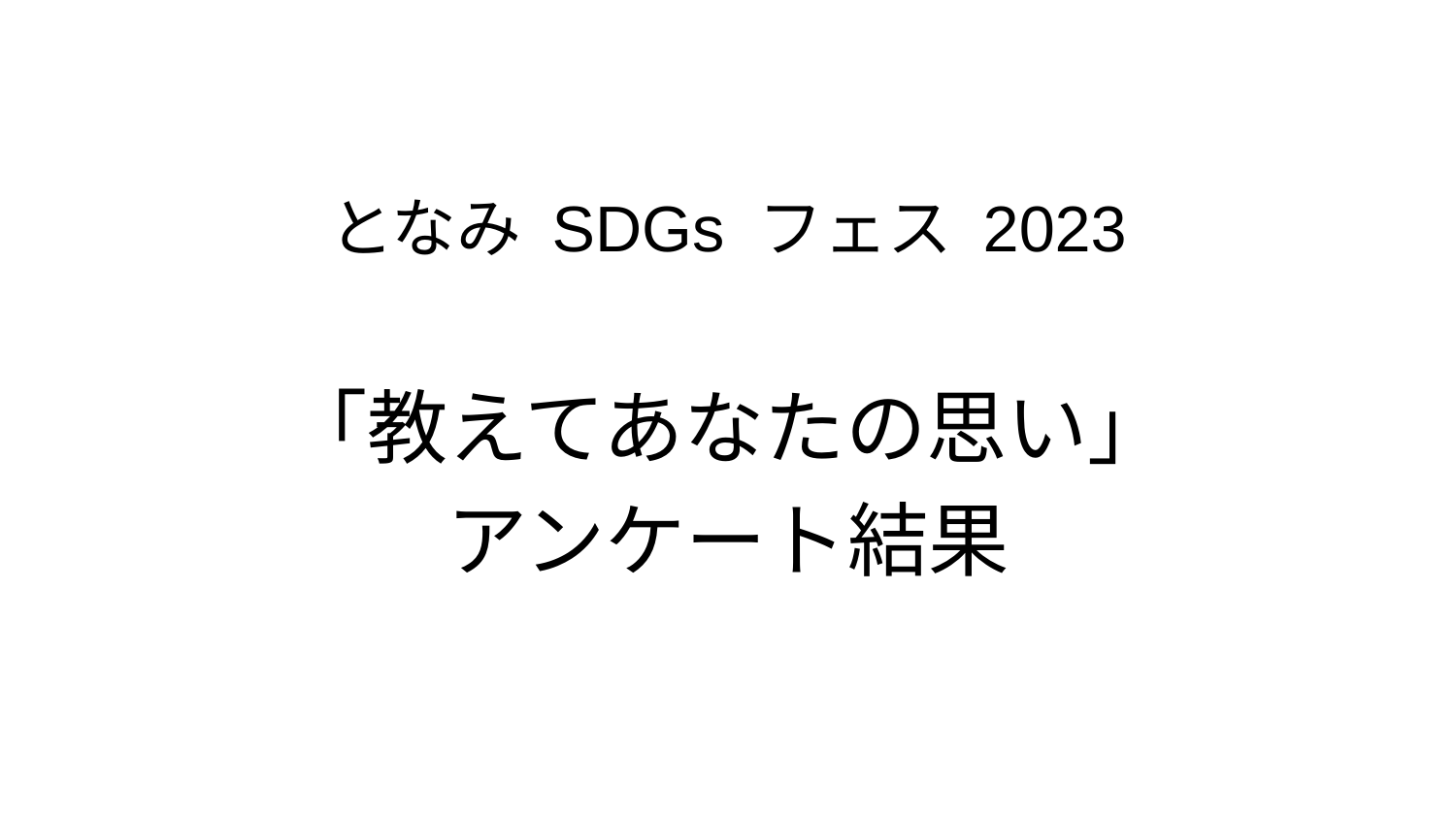

# となみ SDGs フェス 2023
「教えてあなたの思い」
アンケート結果